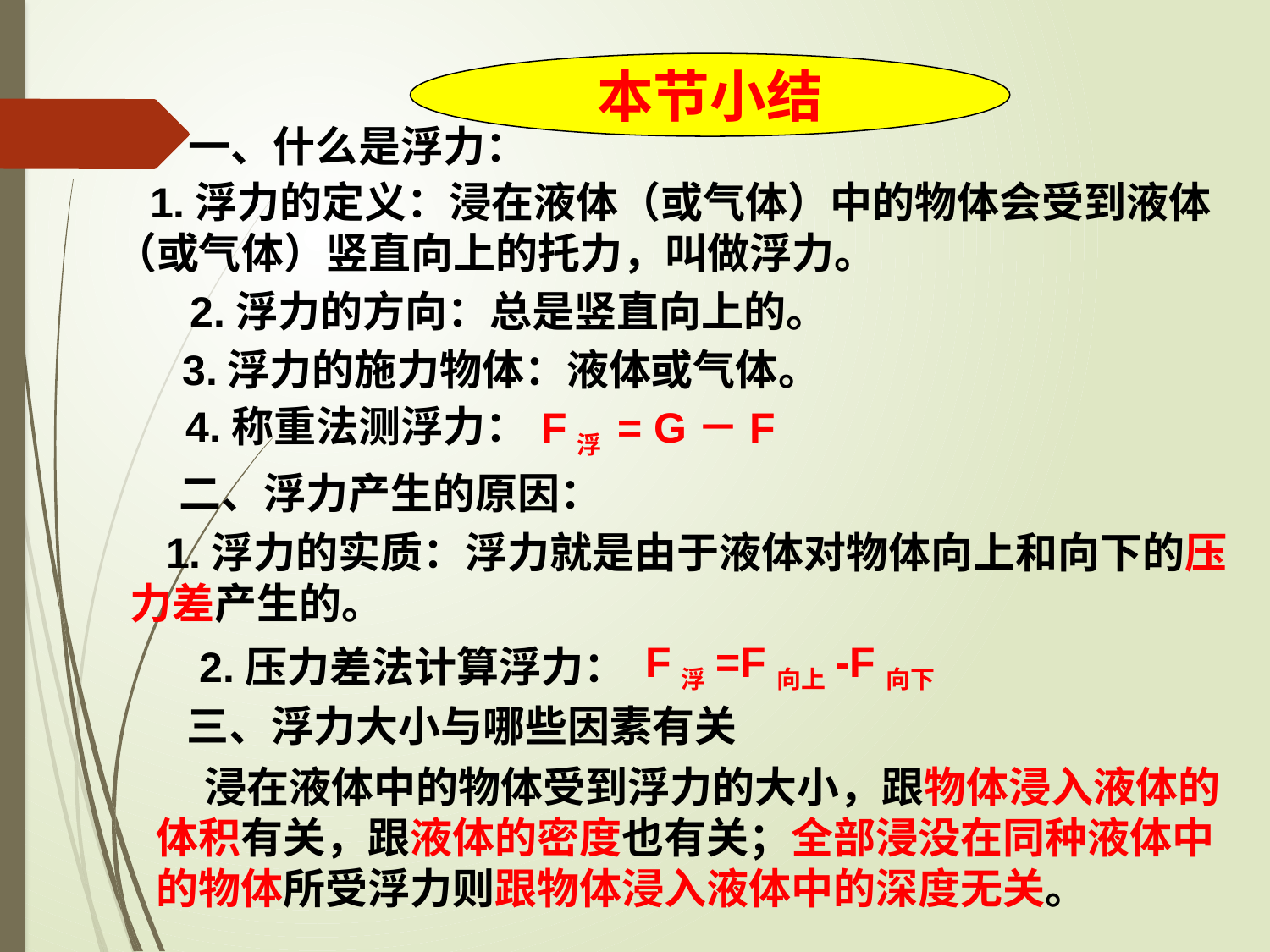

本节小结
一、什么是浮力：
   1.浮力的定义：浸在液体（或气体）中的物体会受到液体（或气体）竖直向上的托力，叫做浮力。
2.浮力的方向：总是竖直向上的。
3.浮力的施力物体：液体或气体。
4.称重法测浮力：
F浮 = G－F
二、浮力产生的原因：
   1.浮力的实质：浮力就是由于液体对物体向上和向下的压力差产生的。
F浮=F向上-F向下
2.压力差法计算浮力：
三、浮力大小与哪些因素有关
    浸在液体中的物体受到浮力的大小，跟物体浸入液体的体积有关，跟液体的密度也有关；全部浸没在同种液体中的物体所受浮力则跟物体浸入液体中的深度无关。